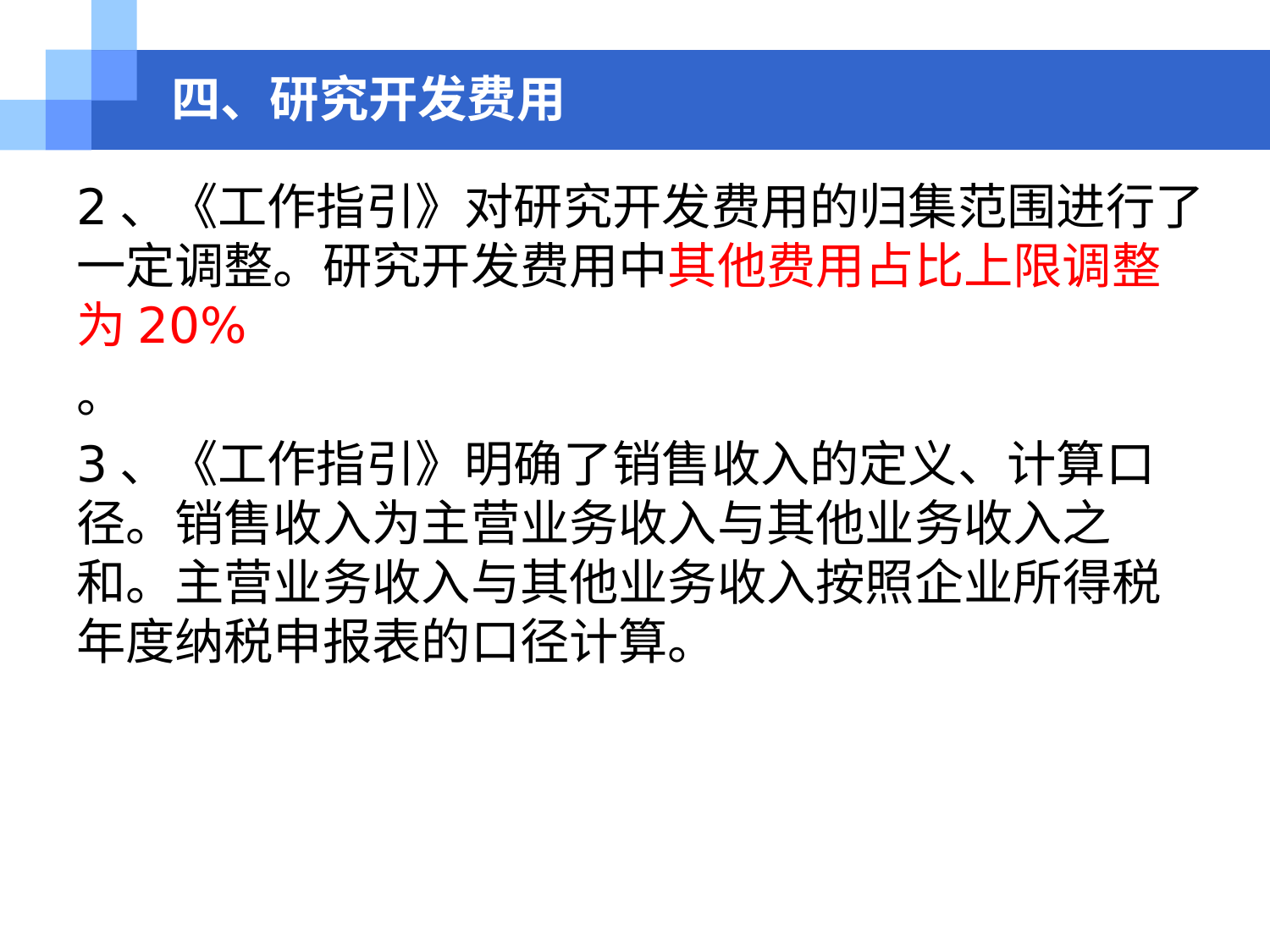

# 四、研究开发费用
2、《工作指引》对研究开发费用的归集范围进行了一定调整。研究开发费用中其他费用占比上限调整为20%
。
3、《工作指引》明确了销售收入的定义、计算口径。销售收入为主营业务收入与其他业务收入之和。主营业务收入与其他业务收入按照企业所得税年度纳税申报表的口径计算。